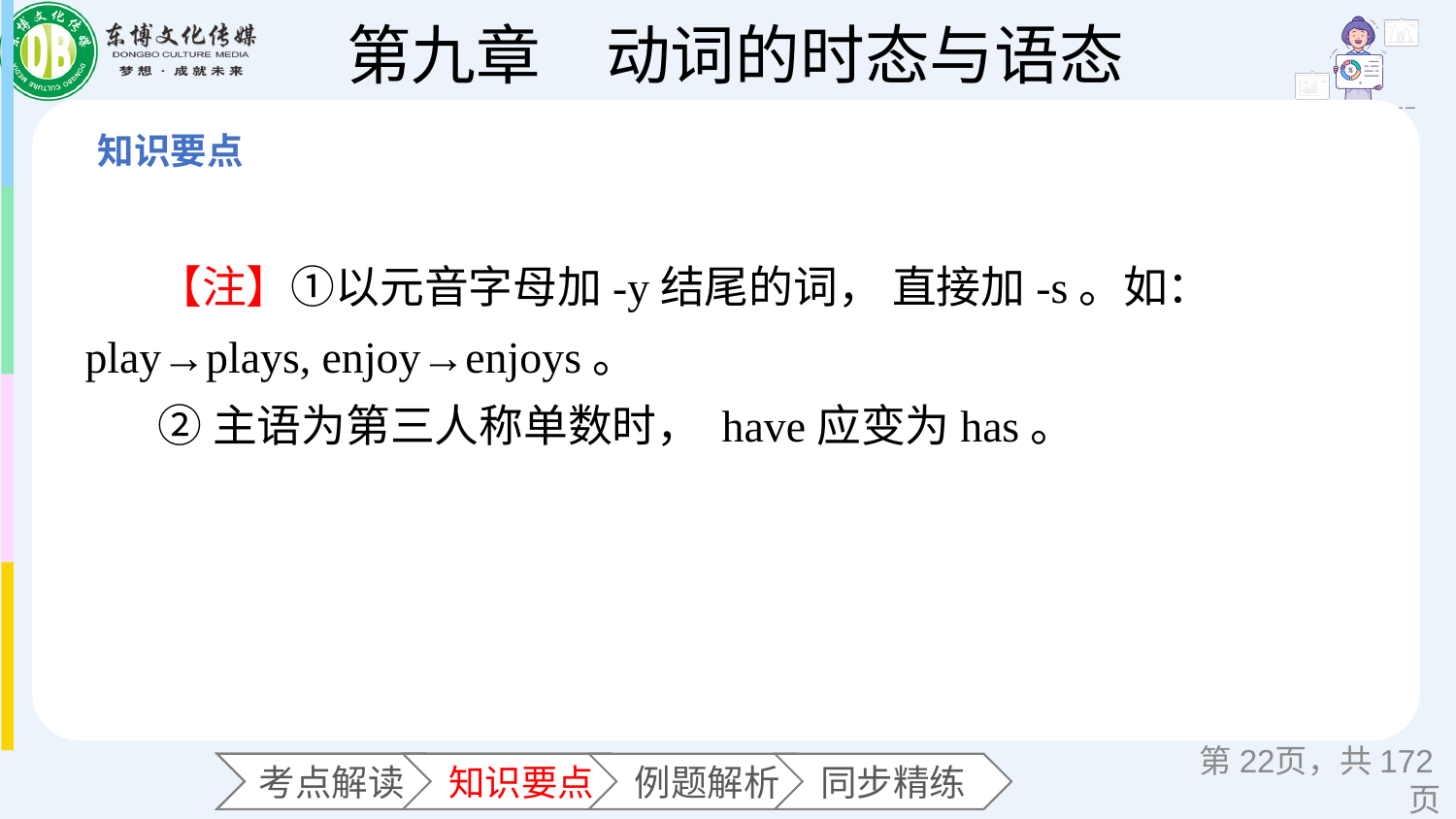

【注】①以元音字母加-y结尾的词， 直接加-s。如：play→plays, enjoy→enjoys。
②主语为第三人称单数时， have应变为has。
第22页，共172页